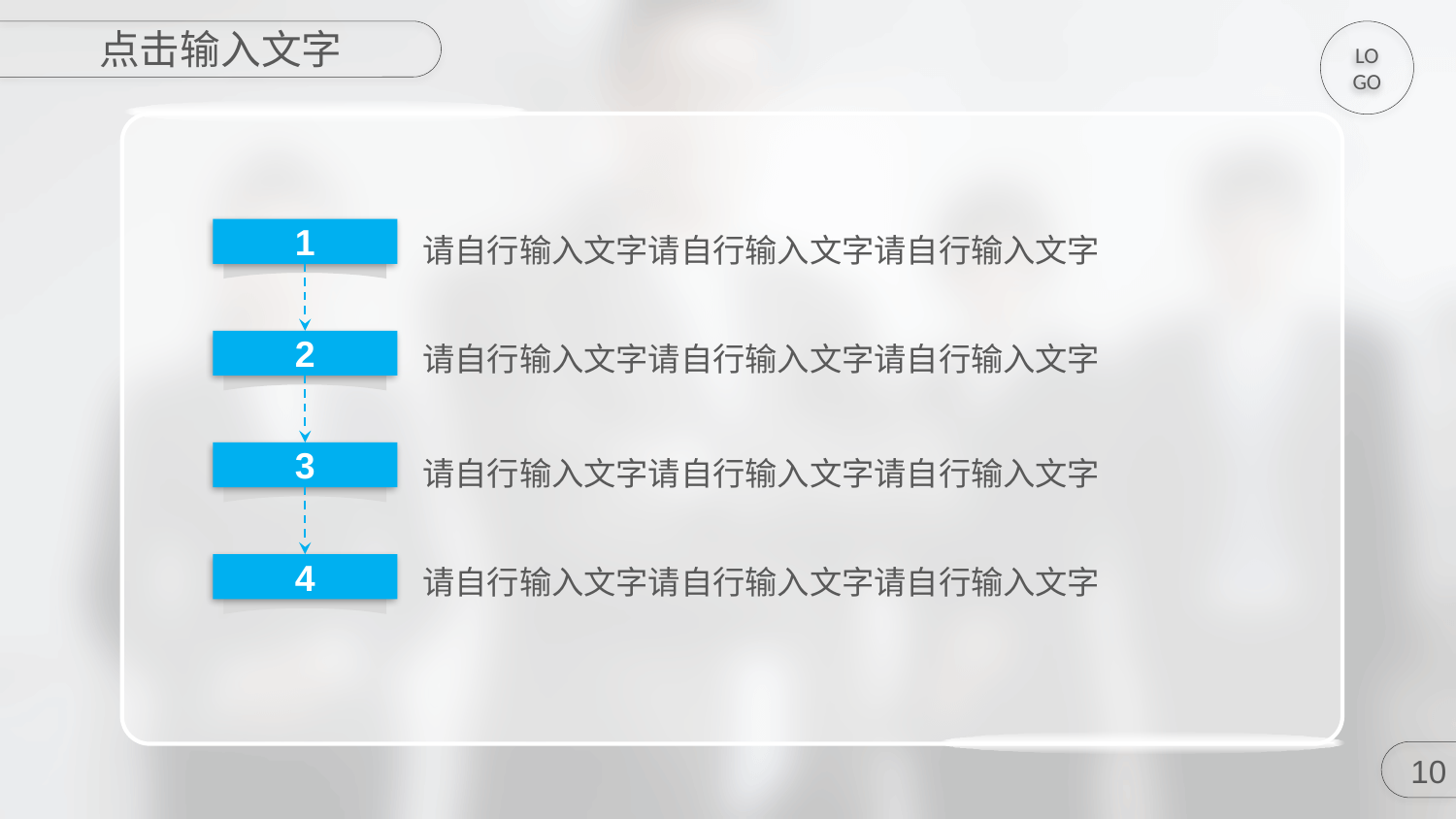

点击输入文字

LOGO
请自行输入文字请自行输入文字请自行输入文字
1

请自行输入文字请自行输入文字请自行输入文字
2

请自行输入文字请自行输入文字请自行输入文字
3

请自行输入文字请自行输入文字请自行输入文字
4